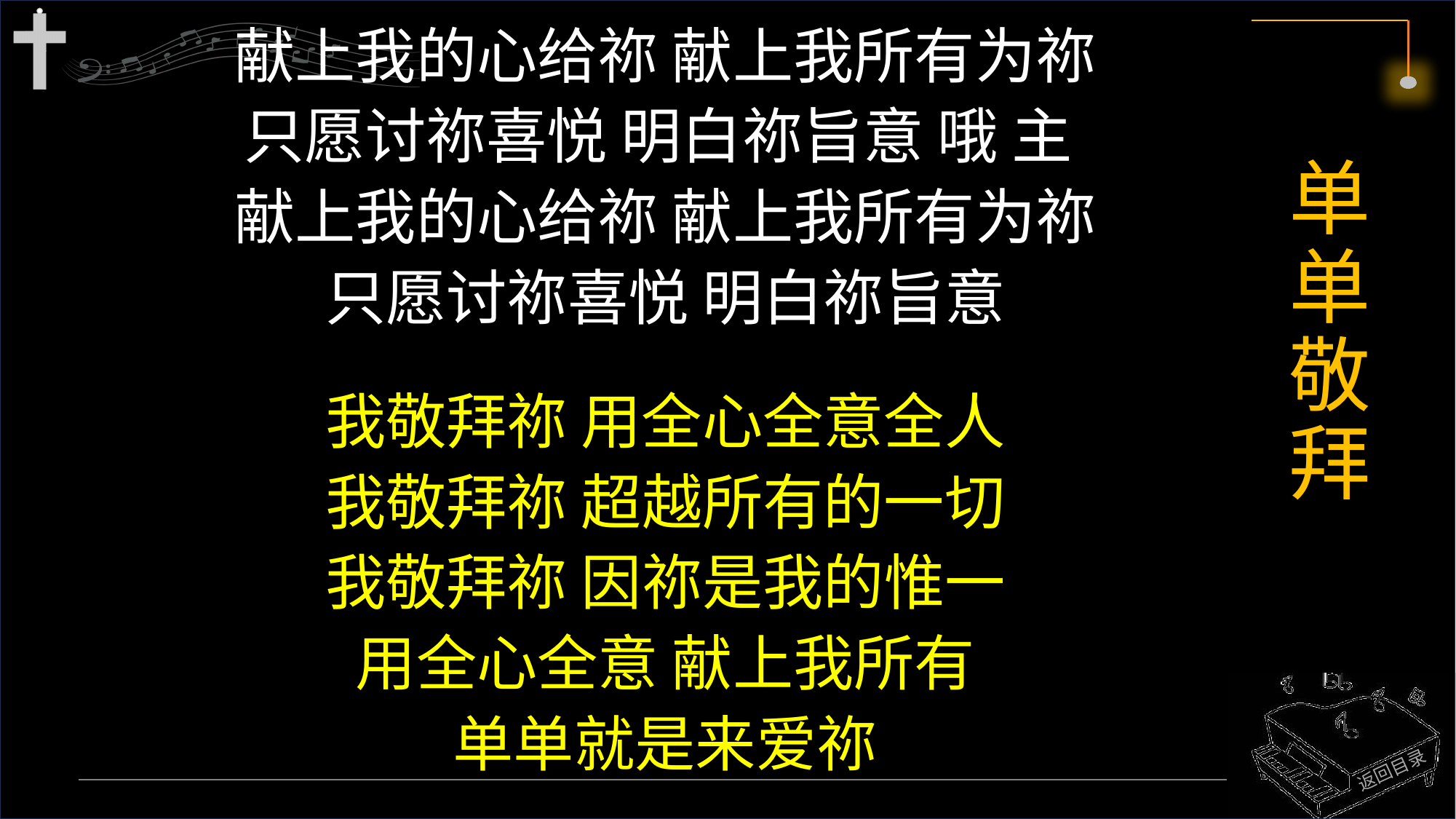

献上我的心给祢 献上我所有为祢
只愿讨祢喜悦 明白祢旨意 哦 主
献上我的心给祢 献上我所有为祢
只愿讨祢喜悦 明白祢旨意

我敬拜祢 用全心全意全人
我敬拜祢 超越所有的一切
我敬拜祢 因祢是我的惟一
用全心全意 献上我所有
单单就是来爱祢
# 单单敬拜